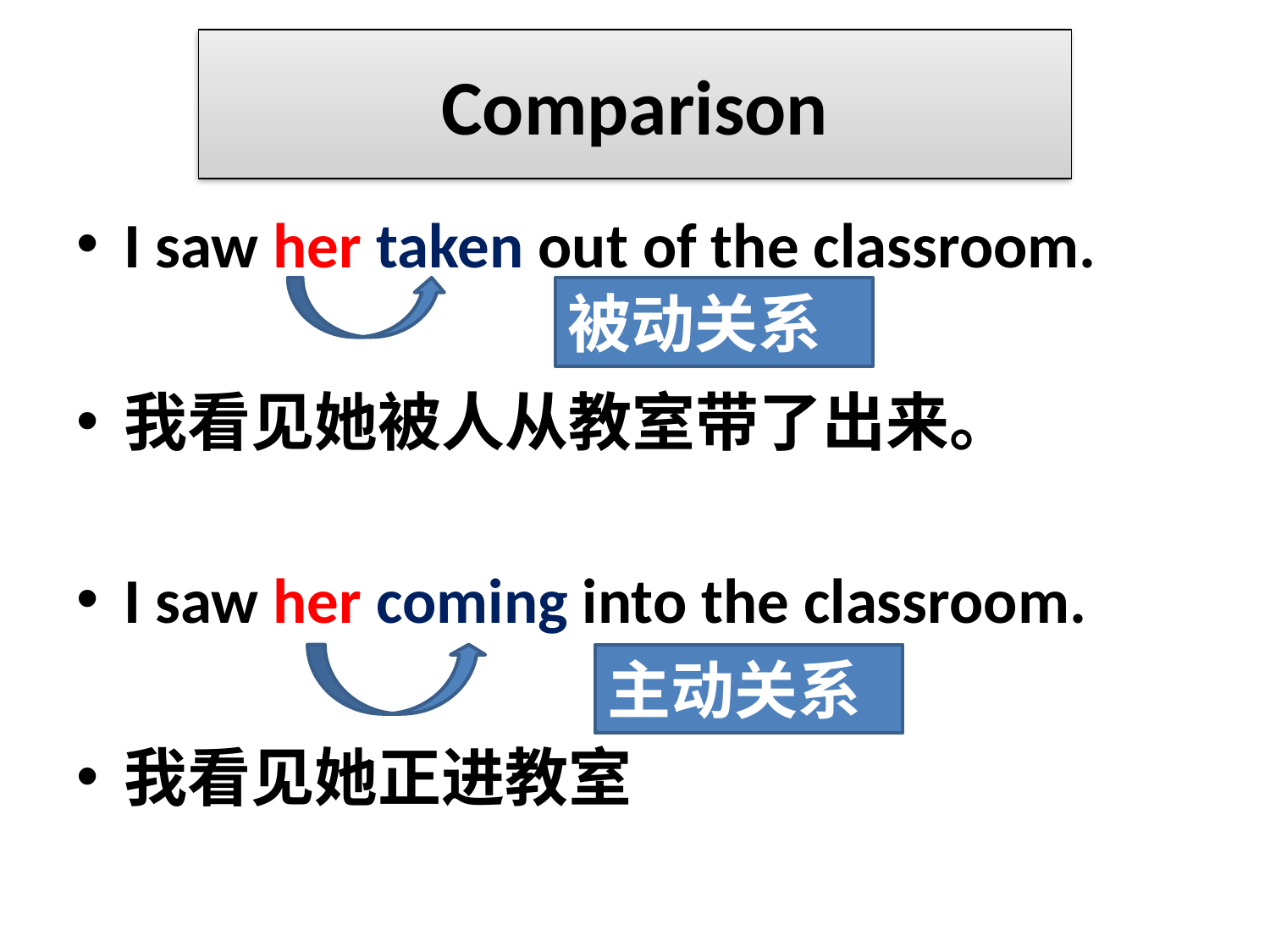

# Comparison
I saw her taken out of the classroom.

我看见她被人从教室带了出来。

I saw her coming into the classroom.

我看见她正进教室

被动关系

主动关系